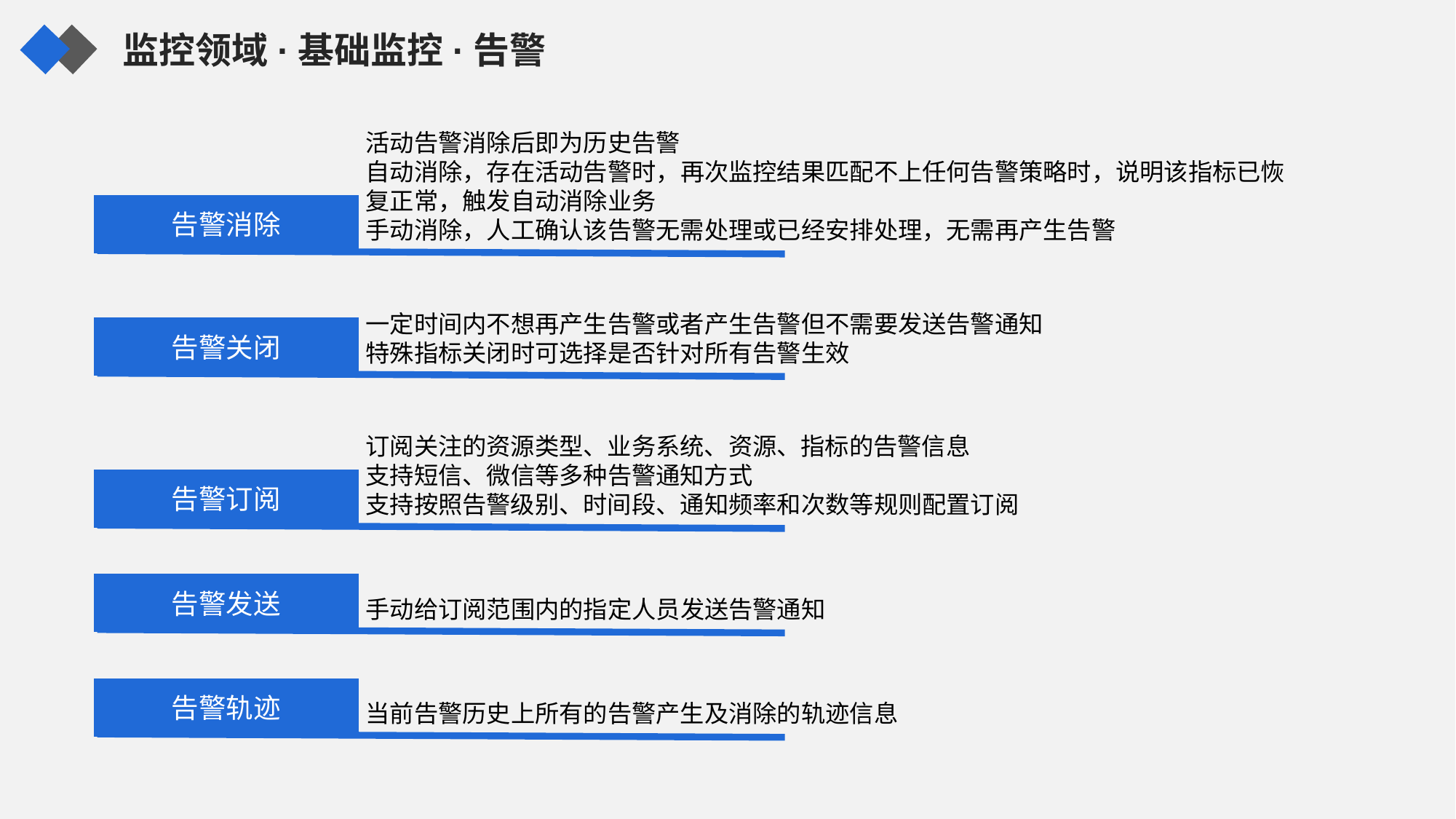

监控领域·基础监控·告警

活动告警消除后即为历史告警
自动消除，存在活动告警时，再次监控结果匹配不上任何告警策略时，说明该指标已恢复正常，触发自动消除业务
手动消除，人工确认该告警无需处理或已经安排处理，无需再产生告警
告警消除
一定时间内不想再产生告警或者产生告警但不需要发送告警通知
特殊指标关闭时可选择是否针对所有告警生效
告警关闭
订阅关注的资源类型、业务系统、资源、指标的告警信息
支持短信、微信等多种告警通知方式
支持按照告警级别、时间段、通知频率和次数等规则配置订阅
告警订阅
告警发送
手动给订阅范围内的指定人员发送告警通知
告警轨迹
当前告警历史上所有的告警产生及消除的轨迹信息